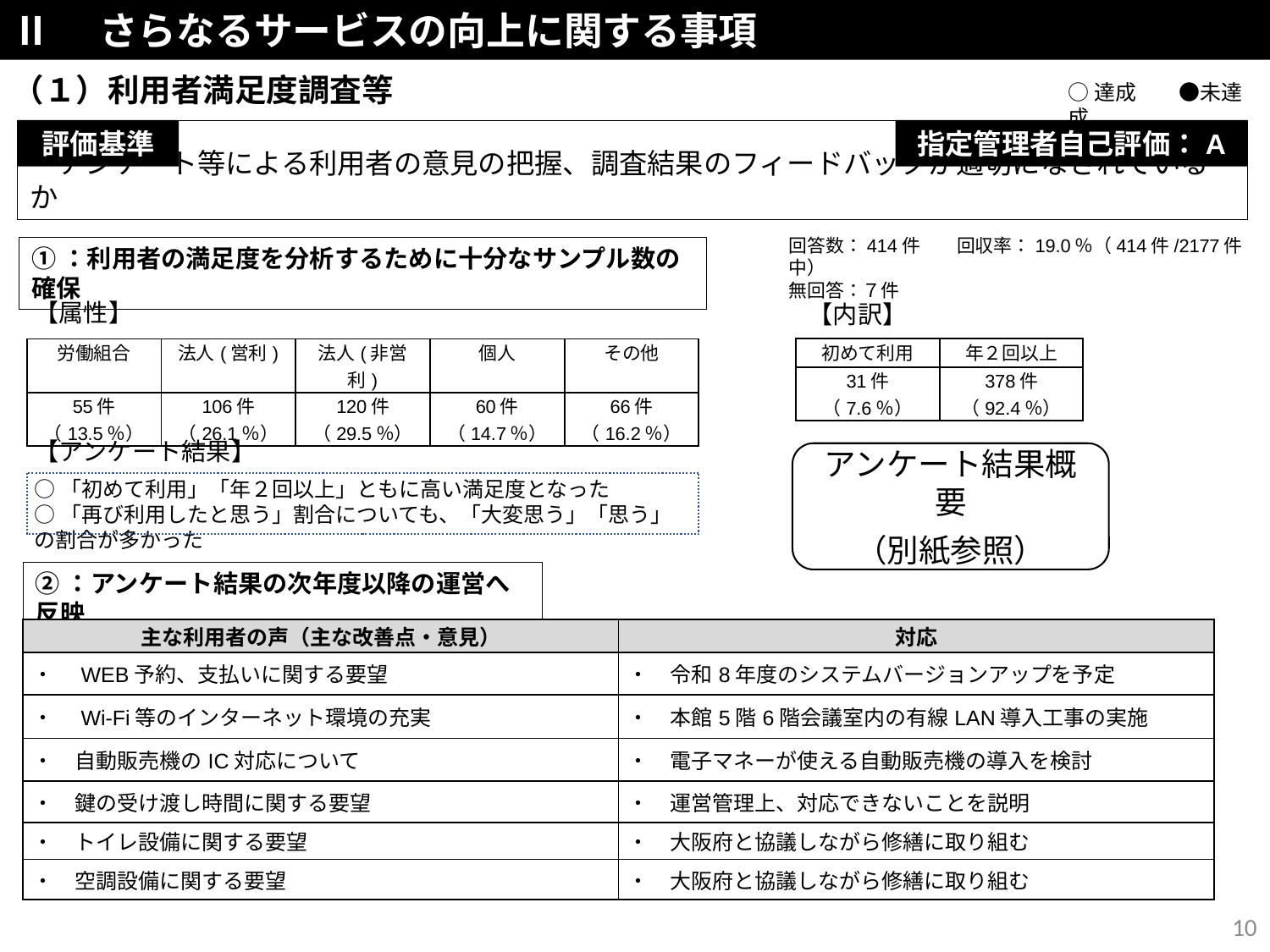

Ⅱ　さらなるサービスの向上に関する事項
（１）利用者満足度調査等
○達成　　●未達成
評価基準
指定管理者自己評価：A

　アンケート等による利用者の意見の把握、調査結果のフィードバックが適切になされているか
回答数：414件　　回収率：19.0％（414件/2177件中）
無回答：７件
①：利用者の満足度を分析するために十分なサンプル数の確保
【属性】
【内訳】
| 初めて利用 | 年２回以上 |
| --- | --- |
| 31件 （7.6％） | 378件 （92.4％） |
| 労働組合 | 法人(営利) | 法人(非営利) | 個人 | その他 |
| --- | --- | --- | --- | --- |
| 55件 （13.5％） | 106件 （26.1％） | 120件 （29.5％） | 60件 （14.7％） | 66件 （16.2％） |
【アンケート結果】

○「初めて利用」「年２回以上」ともに高い満足度となった
○「再び利用したと思う」割合についても、「大変思う」「思う」の割合が多かった
アンケート結果概要

（別紙参照）

②：アンケート結果の次年度以降の運営へ反映
| 主な利用者の声（主な改善点・意見） | 対応 |
| --- | --- |
| ・　WEB予約、支払いに関する要望 | ・　令和8年度のシステムバージョンアップを予定 |
| ・　Wi-Fi等のインターネット環境の充実 | ・　本館5階6階会議室内の有線LAN導入工事の実施 |
| ・　自動販売機のIC対応について | ・　電子マネーが使える自動販売機の導入を検討 |
| ・　鍵の受け渡し時間に関する要望 | ・　運営管理上、対応できないことを説明 |
| ・　トイレ設備に関する要望 | ・　大阪府と協議しながら修繕に取り組む |
| ・　空調設備に関する要望 | ・　大阪府と協議しながら修繕に取り組む |
10